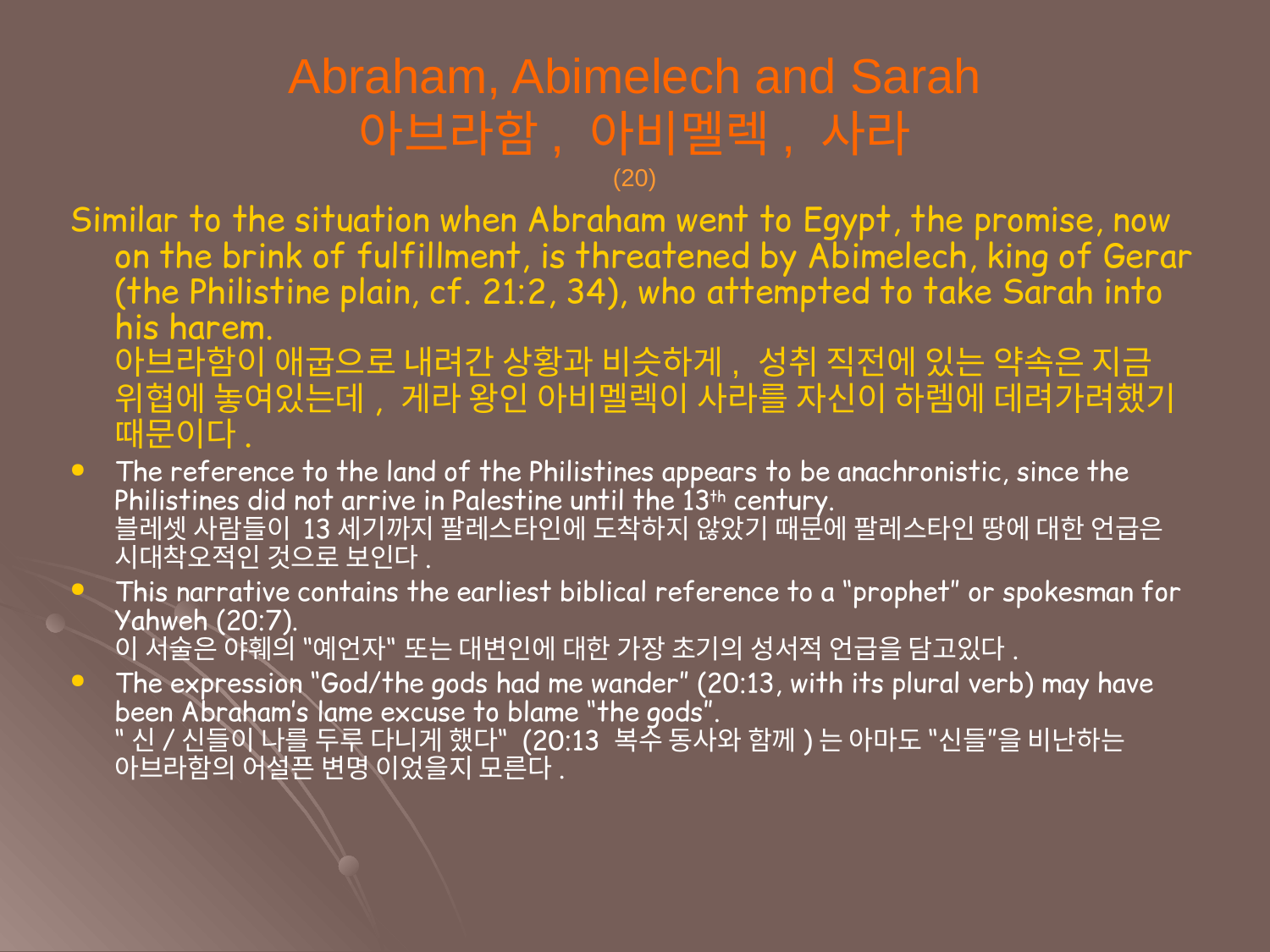

Abraham, Abimelech and Sarah
아브라함, 아비멜렉, 사라
(20)
Similar to the situation when Abraham went to Egypt, the promise, now on the brink of fulfillment, is threatened by Abimelech, king of Gerar (the Philistine plain, cf. 21:2, 34), who attempted to take Sarah into his harem.
아브라함이 애굽으로 내려간 상황과 비슷하게, 성취 직전에 있는 약속은 지금 위협에 놓여있는데, 게라 왕인 아비멜렉이 사라를 자신이 하렘에 데려가려했기 때문이다.
The reference to the land of the Philistines appears to be anachronistic, since the Philistines did not arrive in Palestine until the 13th century.
블레셋 사람들이 13세기까지 팔레스타인에 도착하지 않았기 때문에 팔레스타인 땅에 대한 언급은 시대착오적인 것으로 보인다.
This narrative contains the earliest biblical reference to a “prophet” or spokesman for Yahweh (20:7).
이 서술은 야훼의 “예언자“ 또는 대변인에 대한 가장 초기의 성서적 언급을 담고있다.
The expression “God/the gods had me wander” (20:13, with its plural verb) may have been Abraham’s lame excuse to blame “the gods”.
“신/신들이 나를 두루 다니게 했다“ (20:13 복수 동사와 함께)는 아마도 “신들”을 비난하는 아브라함의 어설픈 변명 이었을지 모른다.